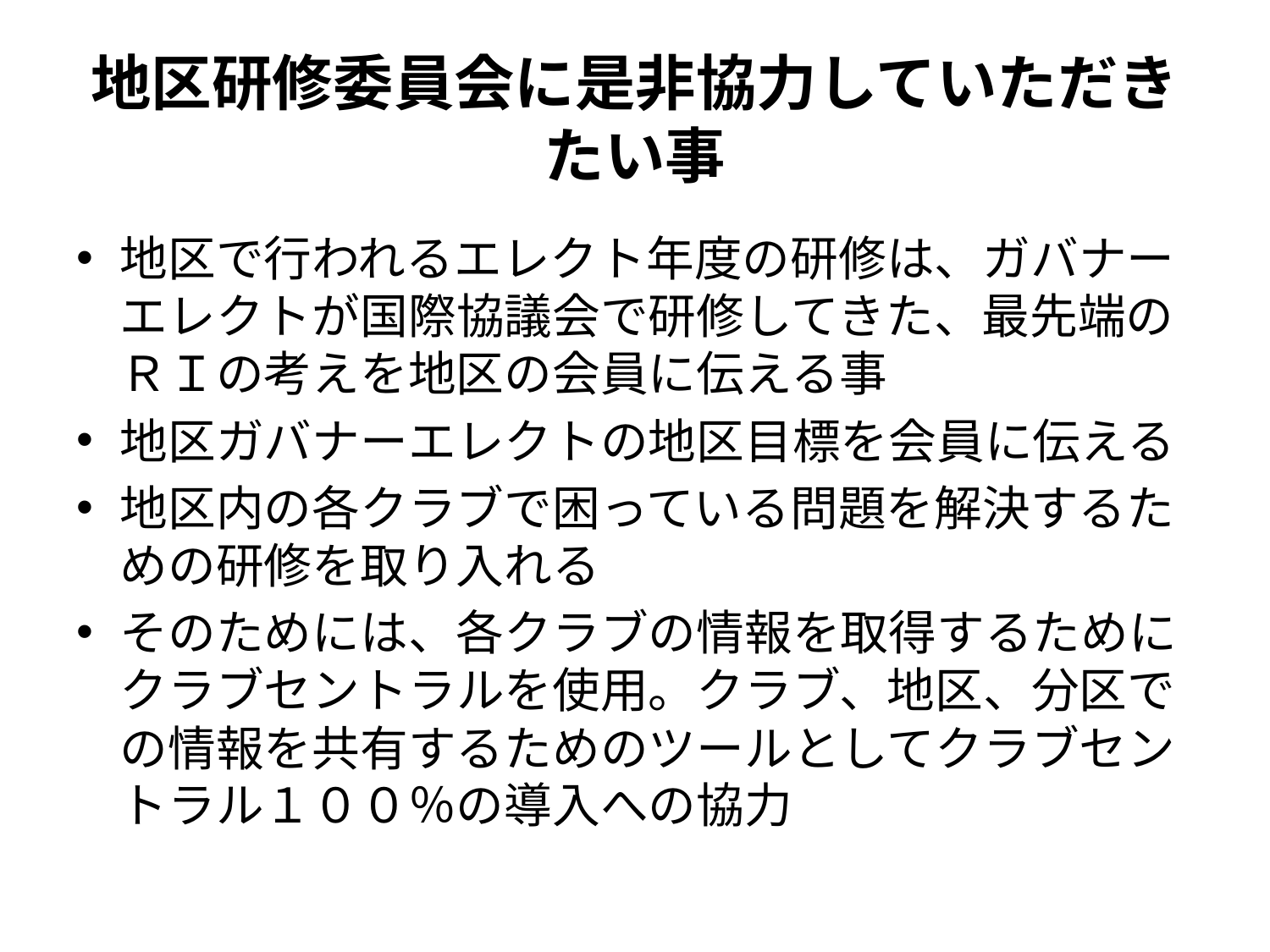

# 地区研修委員会に是非協力していただきたい事
地区で行われるエレクト年度の研修は、ガバナーエレクトが国際協議会で研修してきた、最先端のＲＩの考えを地区の会員に伝える事
地区ガバナーエレクトの地区目標を会員に伝える
地区内の各クラブで困っている問題を解決するための研修を取り入れる
そのためには、各クラブの情報を取得するためにクラブセントラルを使用。クラブ、地区、分区での情報を共有するためのツールとしてクラブセントラル１００％の導入への協力